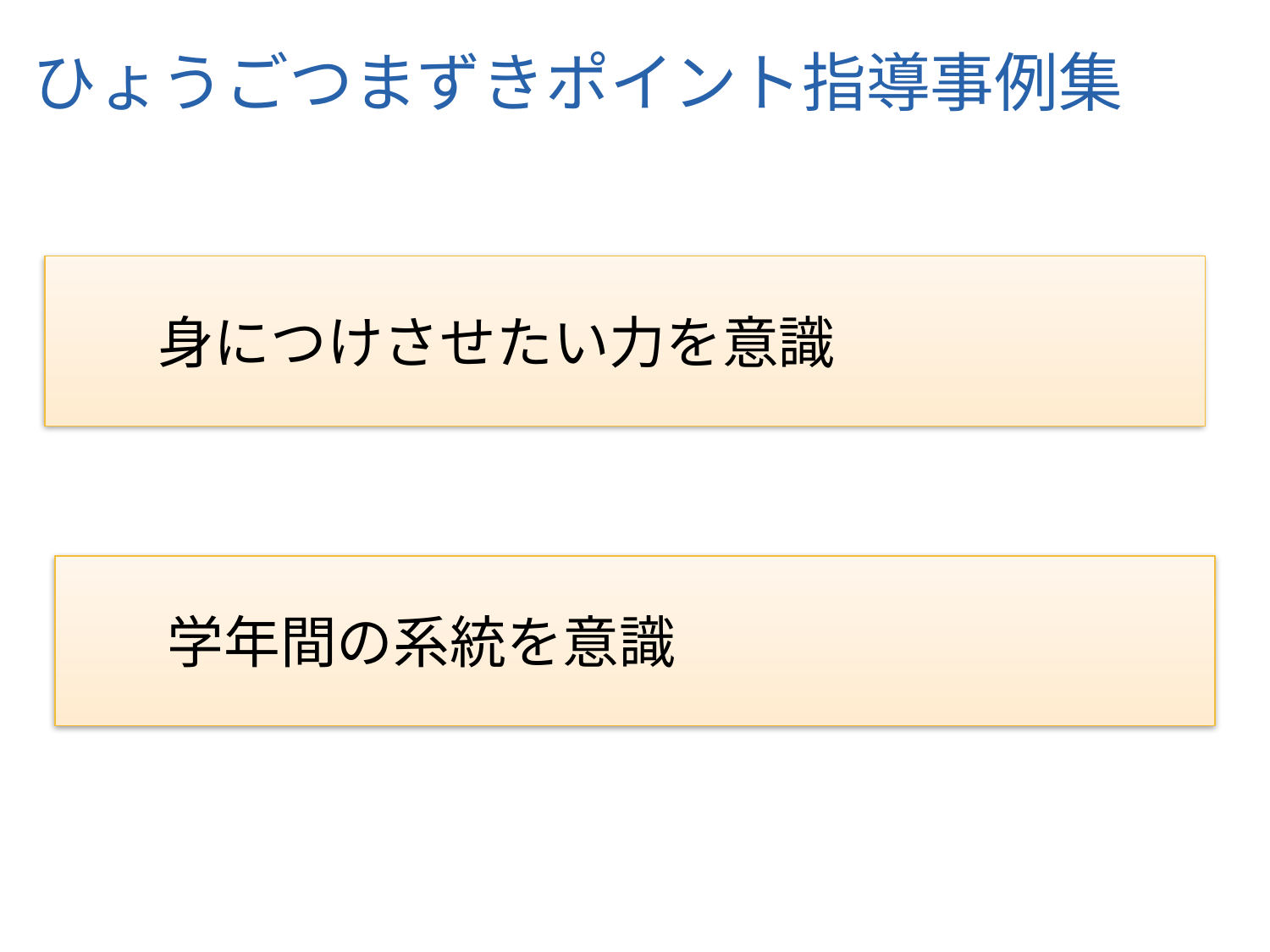

# ひょうごつまずきポイント指導事例集
身につけさせたい力を意識
学年間の系統を意識